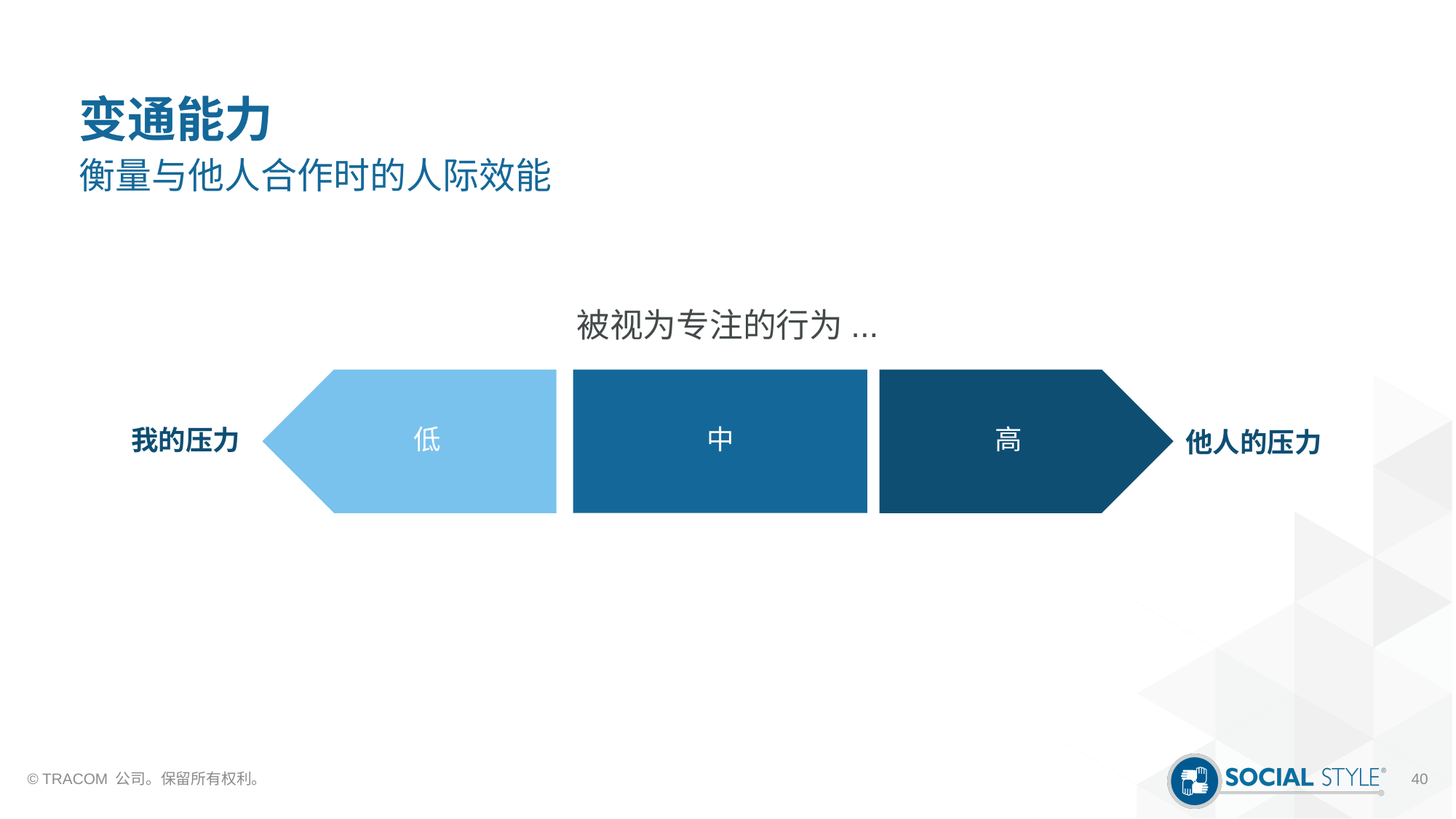

# 变通能力
衡量与他人合作时的人际效能
被视为专注的行为...
低
中
高
我的压力
他人的压力
© TRACOM 公司。保留所有权利。
40